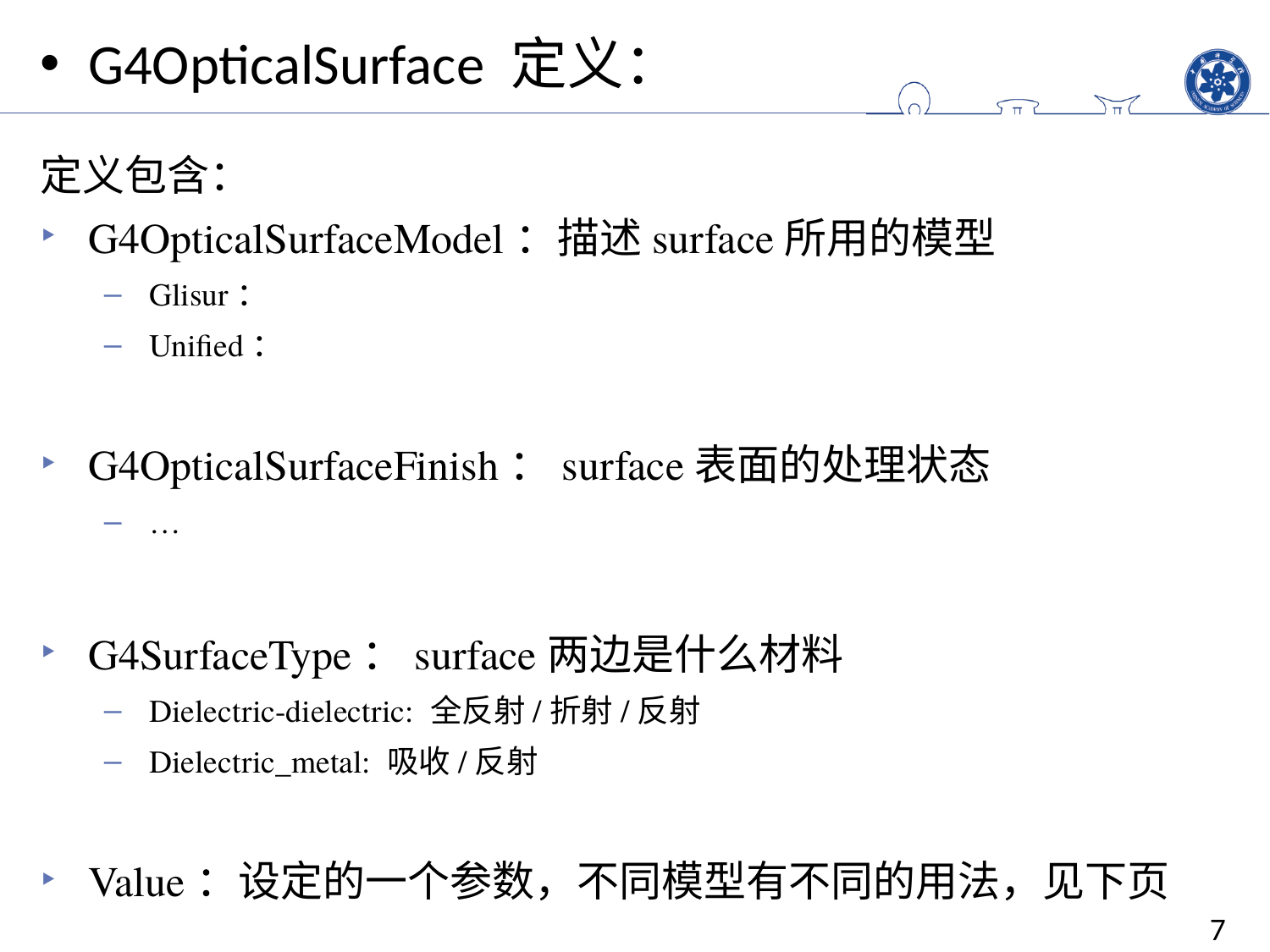

G4OpticalSurface 定义：
定义包含：
G4OpticalSurfaceModel：描述surface所用的模型
Glisur：
Unified：

G4OpticalSurfaceFinish：surface表面的处理状态
…

G4SurfaceType：surface两边是什么材料
Dielectric-dielectric: 全反射/折射/反射
Dielectric_metal: 吸收/反射

Value：设定的一个参数，不同模型有不同的用法，见下页

7